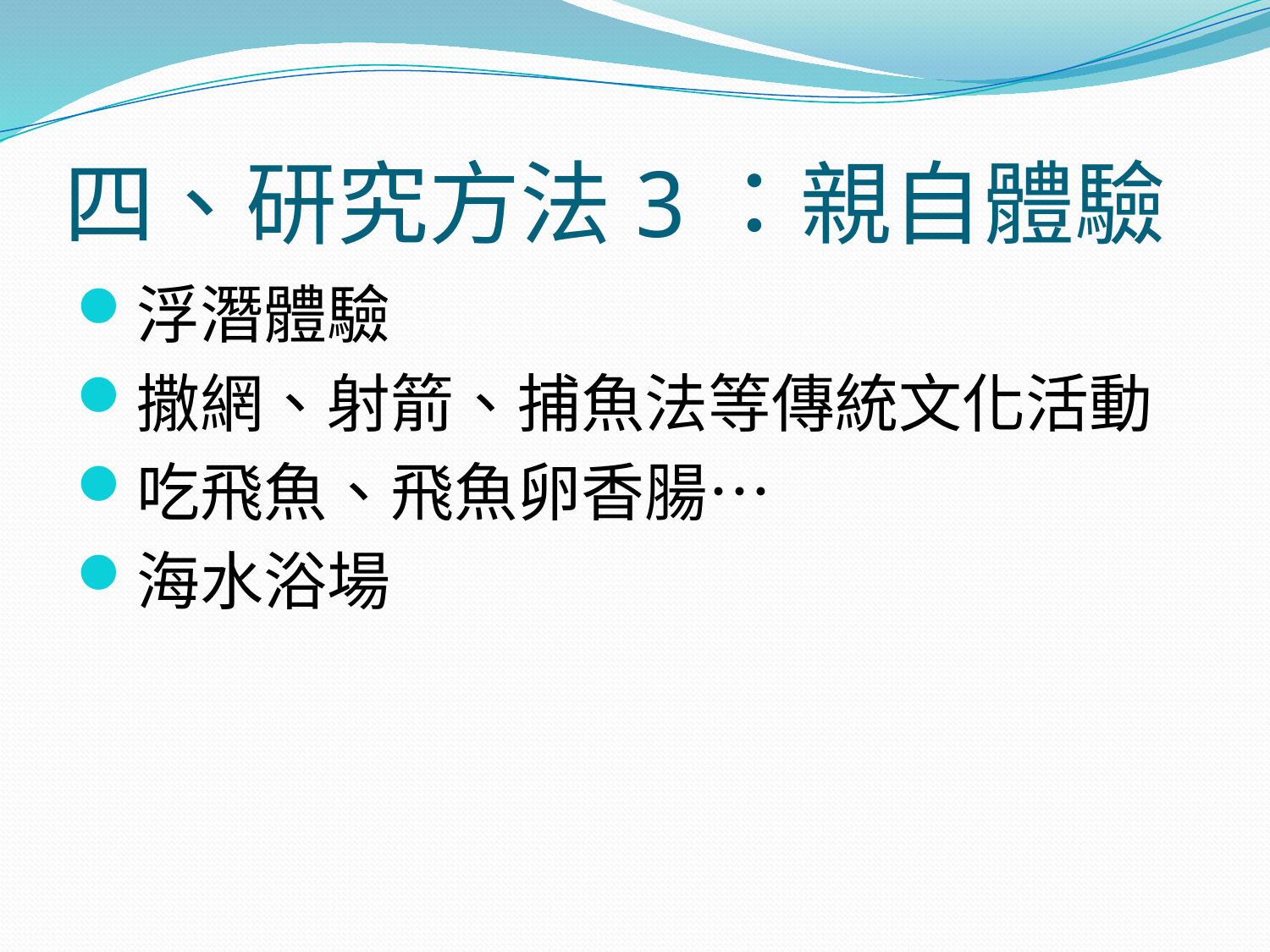

# 四、研究方法3：親自體驗
浮潛體驗
撒網、射箭、捕魚法等傳統文化活動
吃飛魚、飛魚卵香腸…
海水浴場